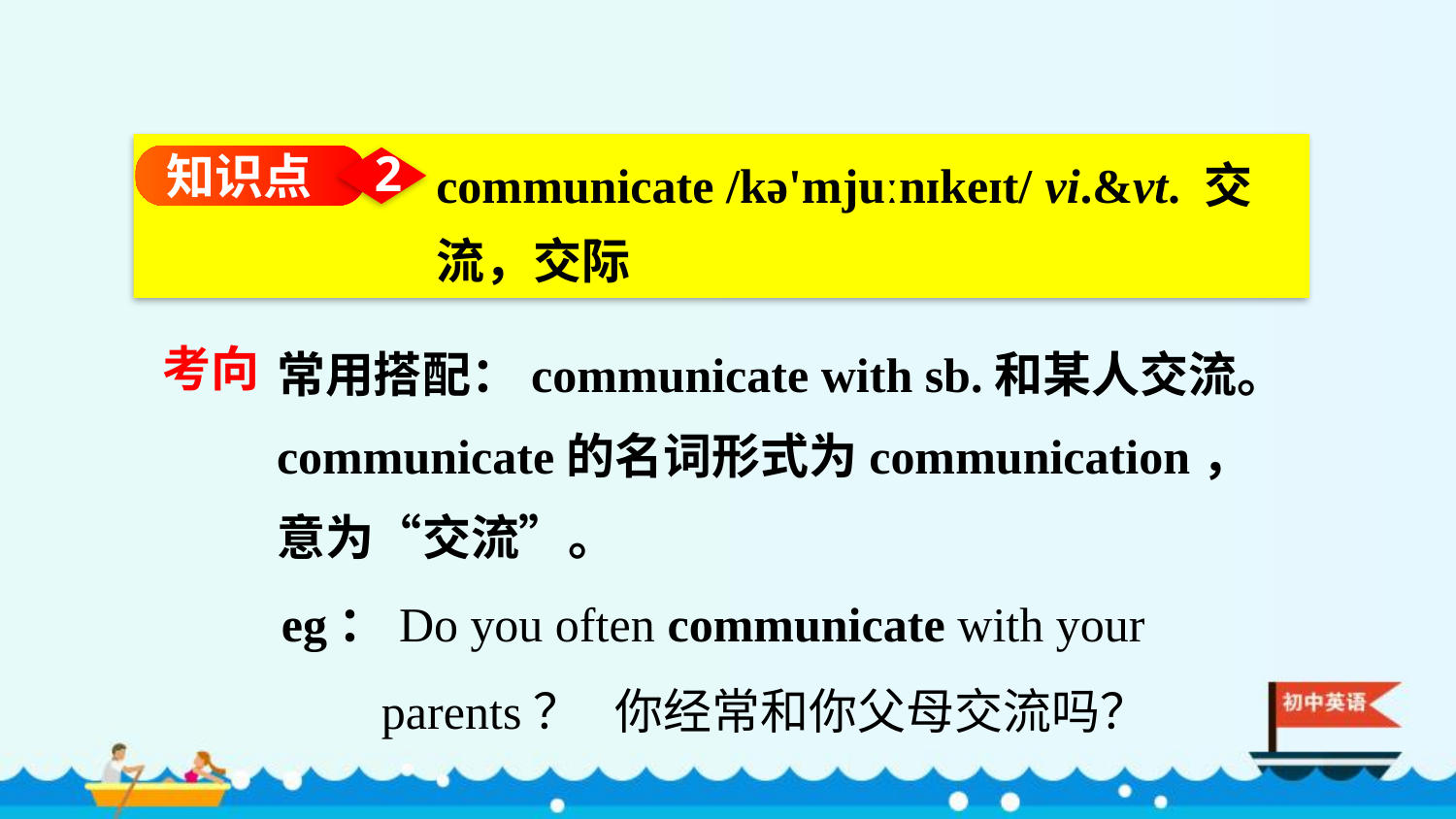

communicate /kə'mjuːnɪkeɪt/ vi.&vt. 交流，交际

知识点

2
常用搭配：communicate with sb.和某人交流。communicate的名词形式为communication，意为“交流”。
考向
eg：Do you often communicate with your parents？   你经常和你父母交流吗？